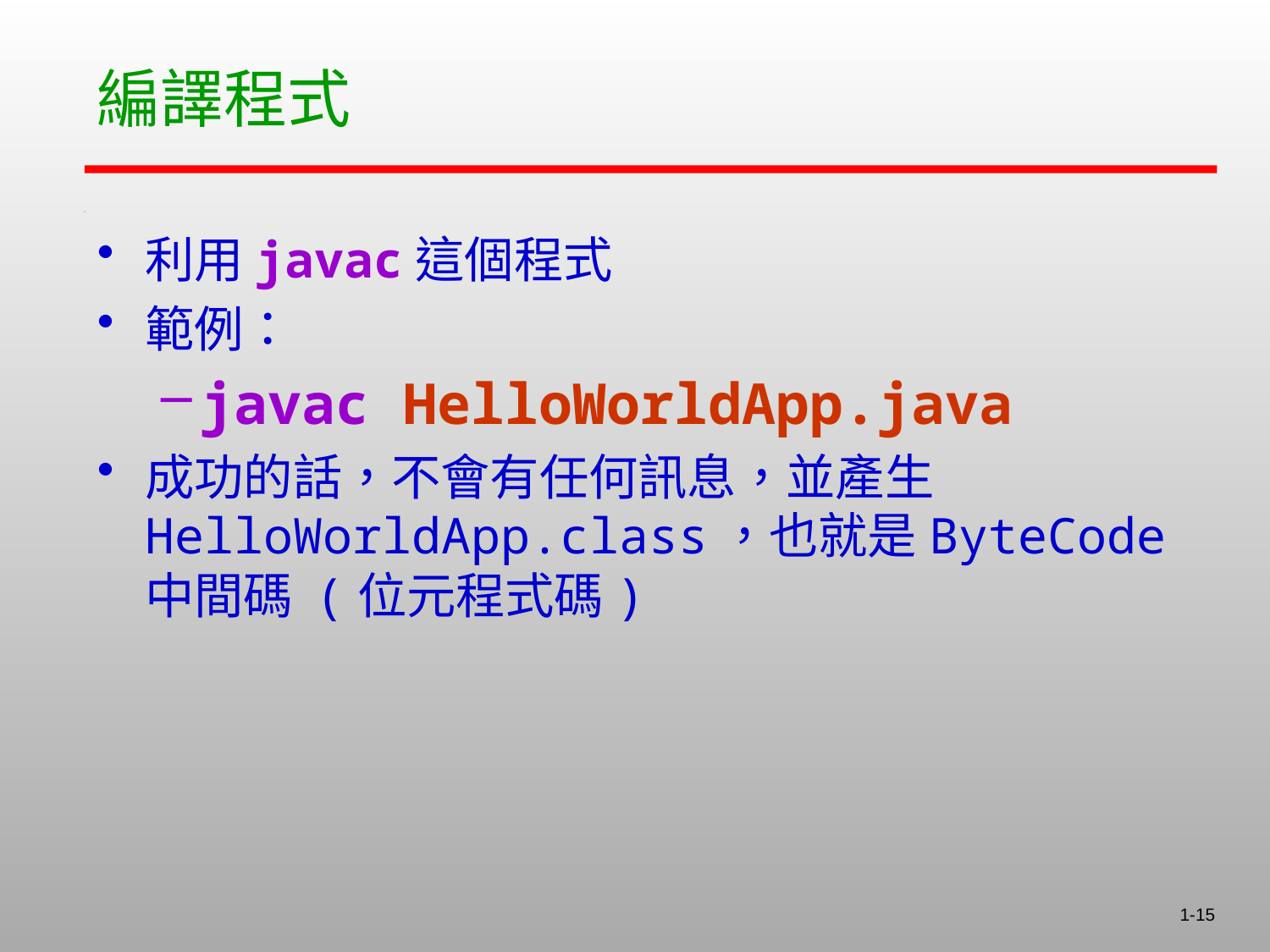

# 編譯程式
利用javac這個程式
範例：
javac HelloWorldApp.java
成功的話，不會有任何訊息，並產生HelloWorldApp.class，也就是ByteCode中間碼 (位元程式碼)
1-15